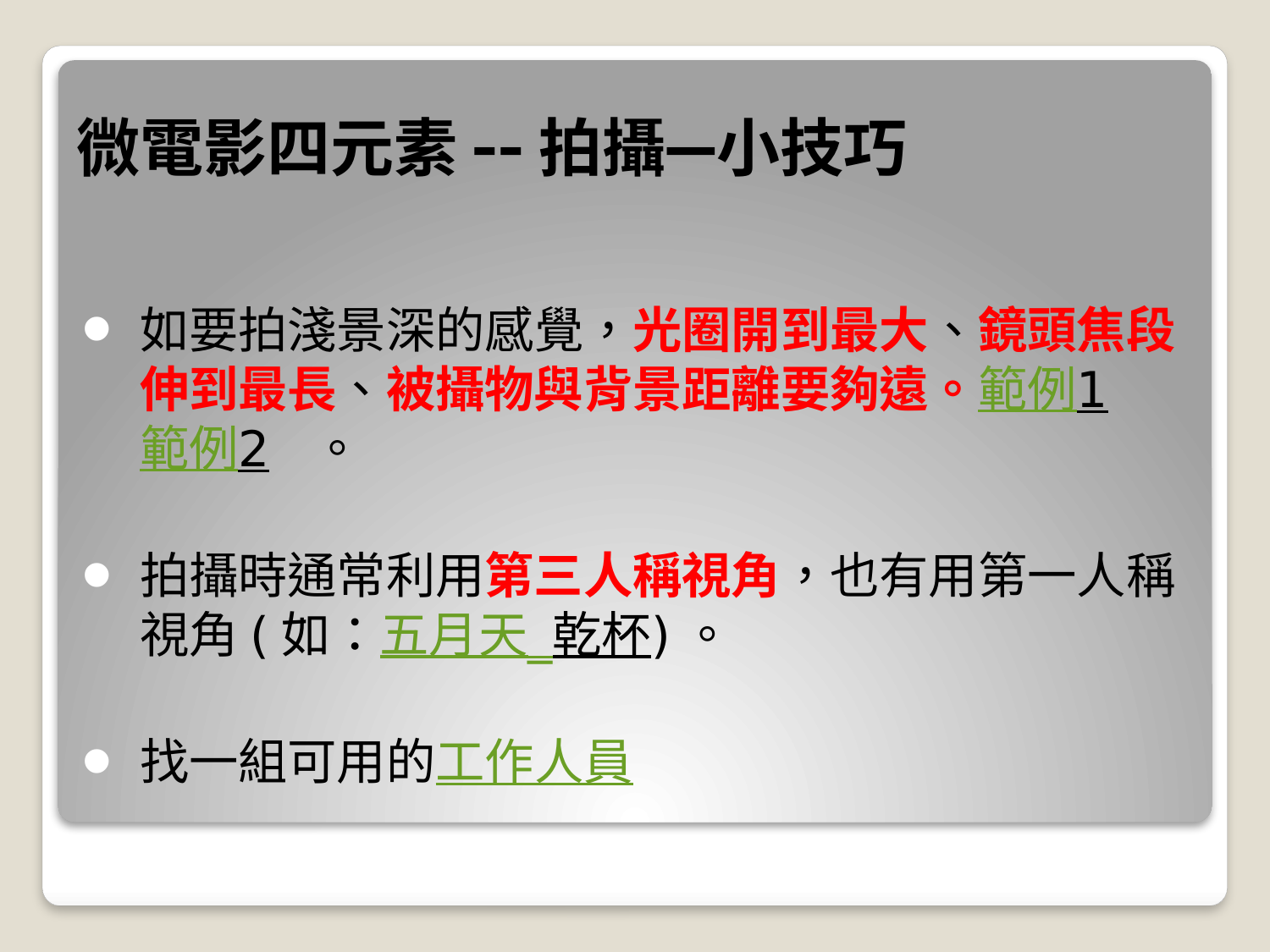

# 微電影四元素--拍攝—小技巧

如要拍淺景深的感覺，光圈開到最大、鏡頭焦段伸到最長、被攝物與背景距離要夠遠。範例1 範例2  。

拍攝時通常利用第三人稱視角，也有用第一人稱視角(如：五月天_乾杯)。

找一組可用的工作人員